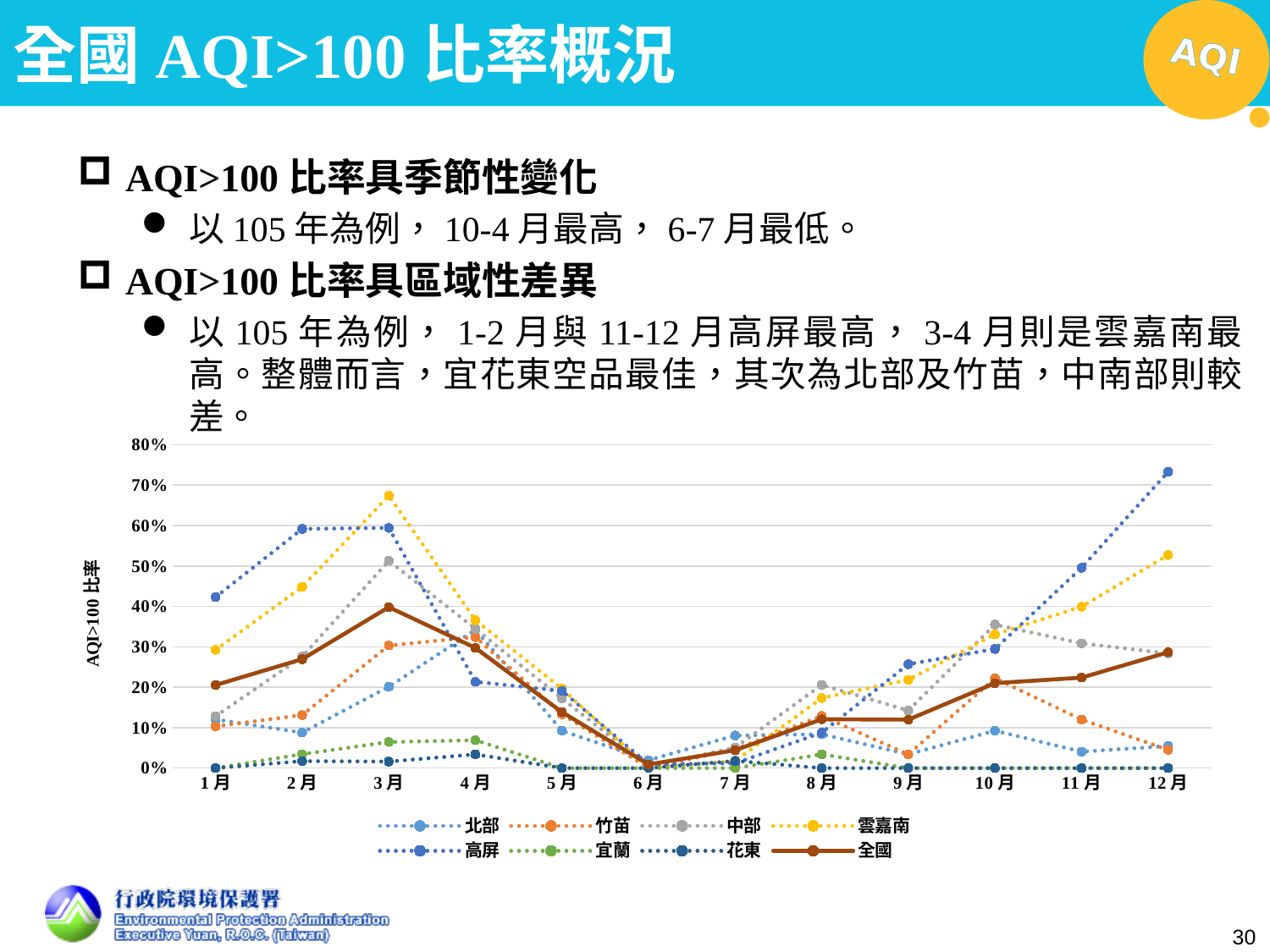

# 全國AQI>100比率概況
AQI>100比率具季節性變化
以105年為例，10-4月最高，6-7月最低。
AQI>100比率具區域性差異
以105年為例，1-2月與11-12月高屏最高，3-4月則是雲嘉南最高。整體而言，宜花東空品最佳，其次為北部及竹苗，中南部則較差。

### Chart

| Category | 北部 | 竹苗 | 中部 | 雲嘉南 | 高屏 | 宜蘭 | 花東 | 全國 |
|---|---|---|---|---|---|---|---|---|
| 1月 | 0.12027491408934708 | 0.1032258064516129 | 0.12830188679245283 | 0.2924187725631769 | 0.4230769230769231 | 0.0 | 0.0 | 0.20535226652102676 |
| 2月 | 0.08775137111517367 | 0.1310344827586207 | 0.2755905511811024 | 0.4482758620689655 | 0.5917721518987342 | 0.034482758620689655 | 0.017241379310344827 | 0.2694090382387022 |
| 3月 | 0.2010221465076661 | 0.3032258064516129 | 0.5128205128205128 | 0.6738351254480287 | 0.5941176470588235 | 0.06451612903225806 | 0.016129032258064516 | 0.3981631550513236 |
| 4月 | 0.3421985815602837 | 0.32413793103448274 | 0.3445692883895131 | 0.3660377358490566 | 0.21341463414634146 | 0.06896551724137931 | 0.03389830508474576 | 0.2972972972972973 |
| 5月 | 0.09230769230769231 | 0.13333333333333333 | 0.17204301075268819 | 0.19636363636363635 | 0.19090909090909092 | 0.0 | 0.0 | 0.13840262582056892 |
| 6月 | 0.019572953736654804 | 0.0 | 0.0037593984962406013 | 0.0 | 0.009230769230769232 | 0.0 | 0.0 | 0.008988764044943821 |
| 7月 | 0.08061749571183534 | 0.04666666666666667 | 0.05090909090909091 | 0.017921146953405017 | 0.011869436201780416 | 0.0 | 0.017857142857142856 | 0.044141689373297 |
| 8月 | 0.08376068376068375 | 0.12903225806451613 | 0.20577617328519857 | 0.17328519855595667 | 0.08761329305135952 | 0.03389830508474576 | 0.0 | 0.12071778140293637 |
| 9月 | 0.034050179211469536 | 0.033783783783783786 | 0.1423076923076923 | 0.21839080459770116 | 0.2569444444444444 | 0.0 | 0.0 | 0.1198371146015125 |
| 10月 | 0.0924956369982548 | 0.2222222222222222 | 0.35507246376811596 | 0.33093525179856115 | 0.29464285714285715 | 0.0 | 0.0 | 0.21012101210121012 |
| 11月 | 0.040421792618629174 | 0.12 | 0.30855018587360594 | 0.39925373134328357 | 0.4954128440366973 | 0.0 | 0.0 | 0.22371364653243847 |
| 12月 | 0.05460750853242321 | 0.04516129032258064 | 0.28363636363636363 | 0.5270758122743683 | 0.7329376854599406 | 0.0 | 0.0 | 0.28641039523551703 |
30